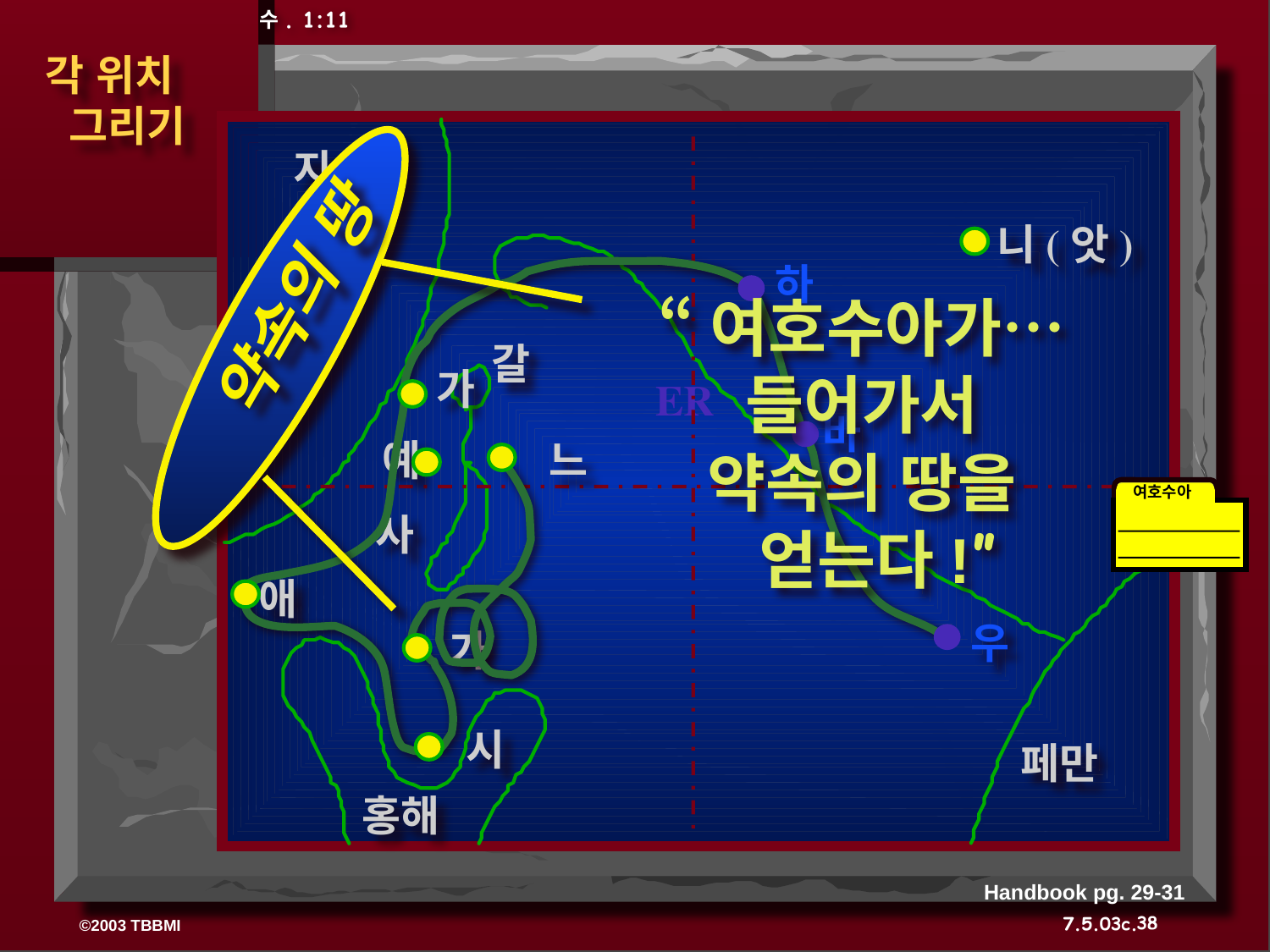

수. 1:11

 각 위치
   그리기

약속의 땅

지

니(앗)

하

“여호수아가…
들어가서
약속의 땅을
 얻는다!”
갈
가

ER

바

예
느

여호수아

사

애

우
가

시
페만

홍해
Handbook pg. 29-31
38